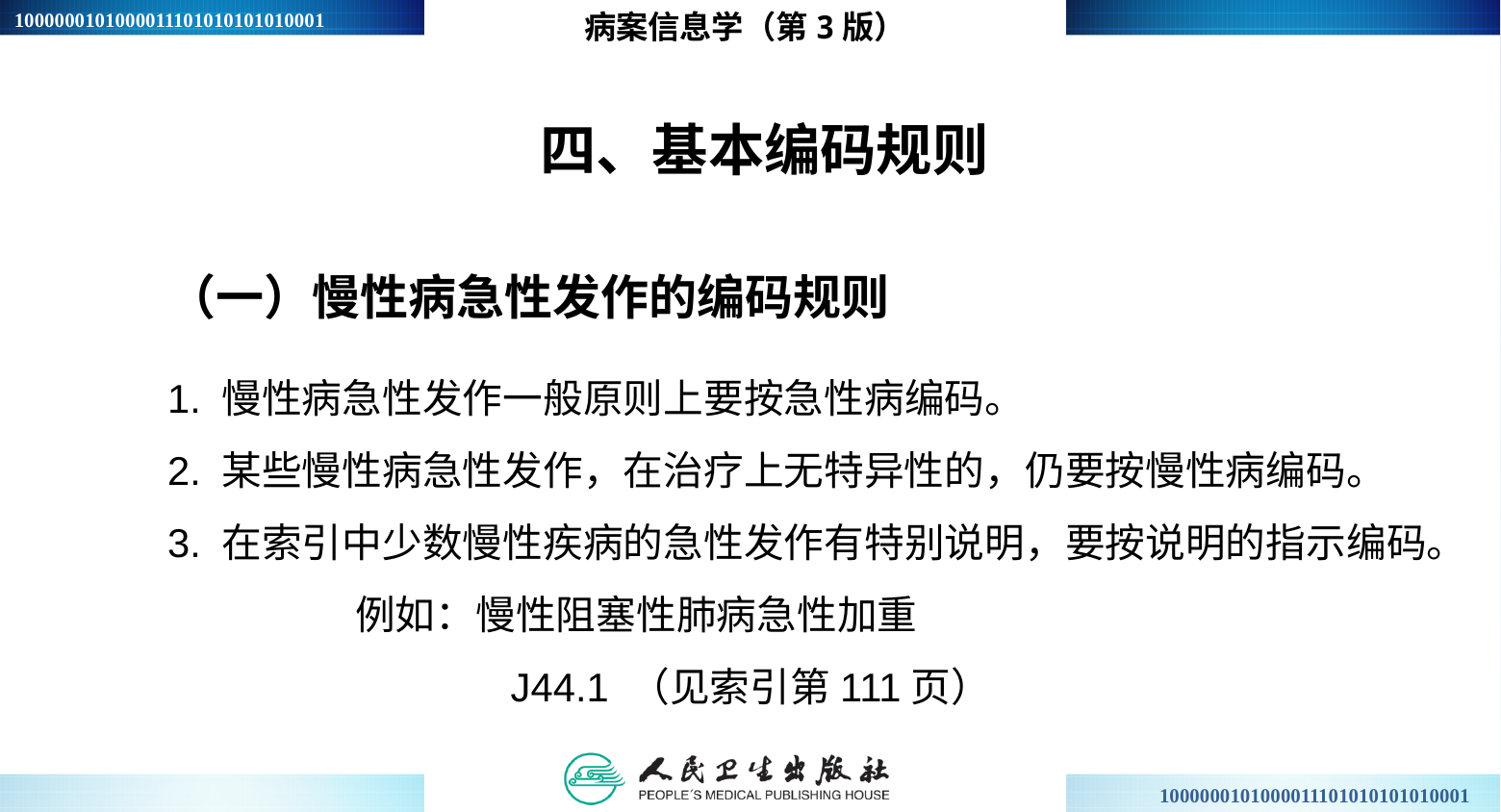

病案信息学（第3版）
# 四、基本编码规则
（一）慢性病急性发作的编码规则

1. 慢性病急性发作一般原则上要按急性病编码。
2. 某些慢性病急性发作，在治疗上无特异性的，仍要按慢性病编码。
3. 在索引中少数慢性疾病的急性发作有特别说明，要按说明的指示编码。
                    例如：慢性阻塞性肺病急性加重
                               J44.1 （见索引第111页）